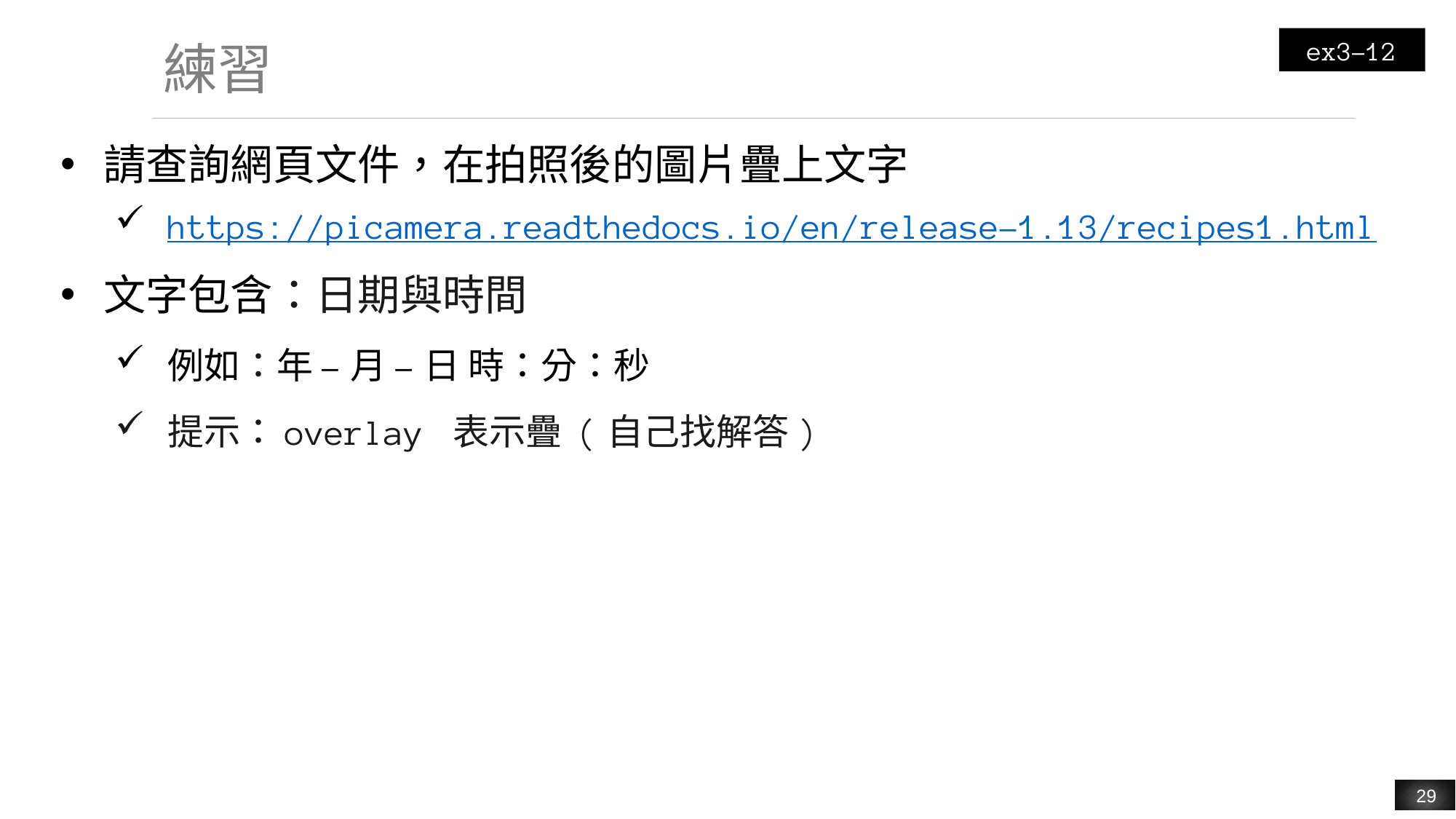

ex3-12
# 練習
請查詢網頁文件，在拍照後的圖片疊上文字
https://picamera.readthedocs.io/en/release-1.13/recipes1.html
文字包含：日期與時間
例如：年-月-日 時：分：秒
提示：overlay 表示疊 (自己找解答)